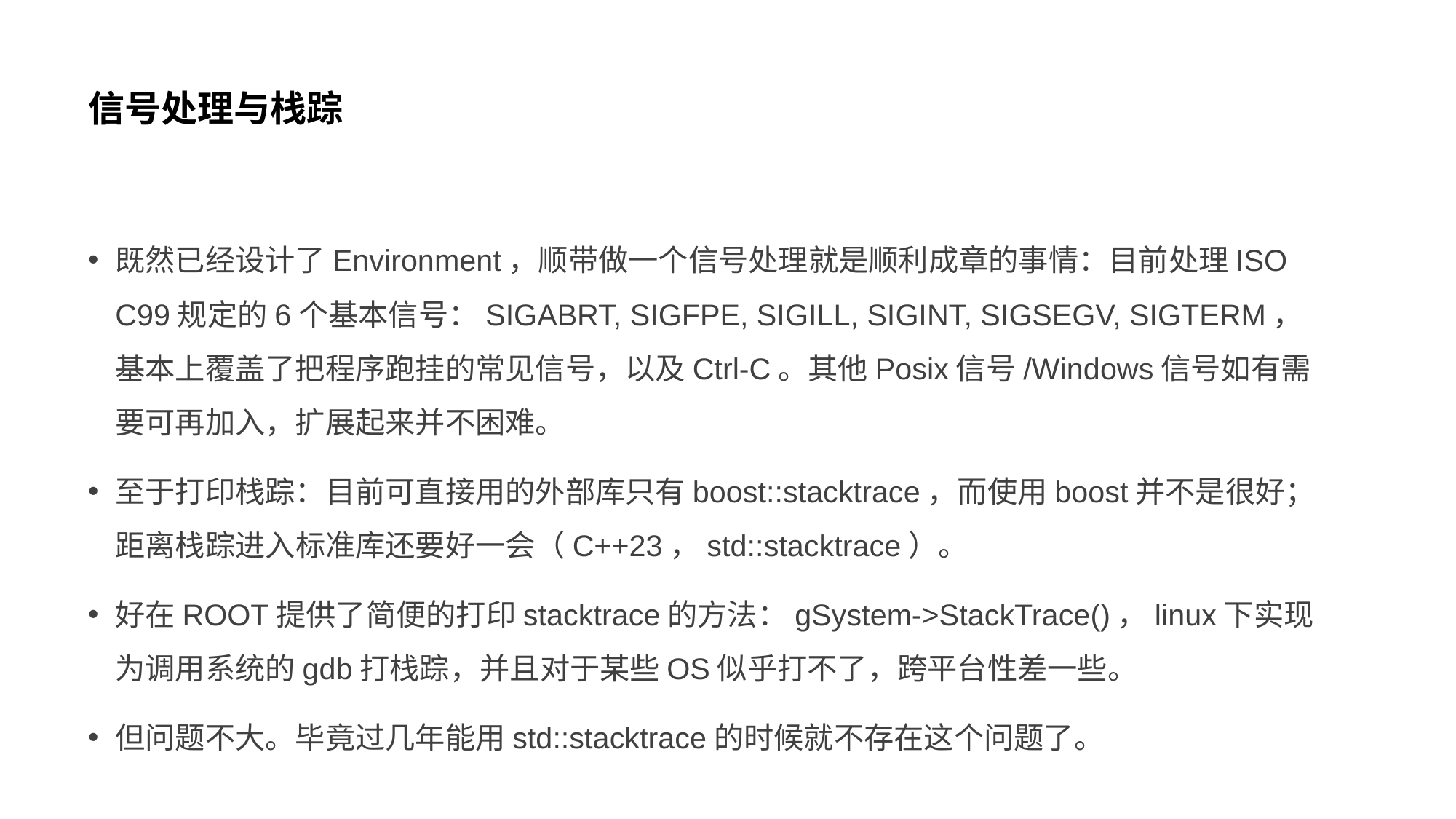

# 信号处理与栈踪
既然已经设计了Environment，顺带做一个信号处理就是顺利成章的事情：目前处理ISO C99规定的6个基本信号：SIGABRT, SIGFPE, SIGILL, SIGINT, SIGSEGV, SIGTERM，基本上覆盖了把程序跑挂的常见信号，以及Ctrl-C。其他Posix信号/Windows信号如有需要可再加入，扩展起来并不困难。
至于打印栈踪：目前可直接用的外部库只有boost::stacktrace，而使用boost并不是很好；距离栈踪进入标准库还要好一会（C++23，std::stacktrace）。
好在ROOT提供了简便的打印stacktrace的方法：gSystem->StackTrace()，linux下实现为调用系统的gdb打栈踪，并且对于某些OS似乎打不了，跨平台性差一些。
但问题不大。毕竟过几年能用std::stacktrace的时候就不存在这个问题了。
28